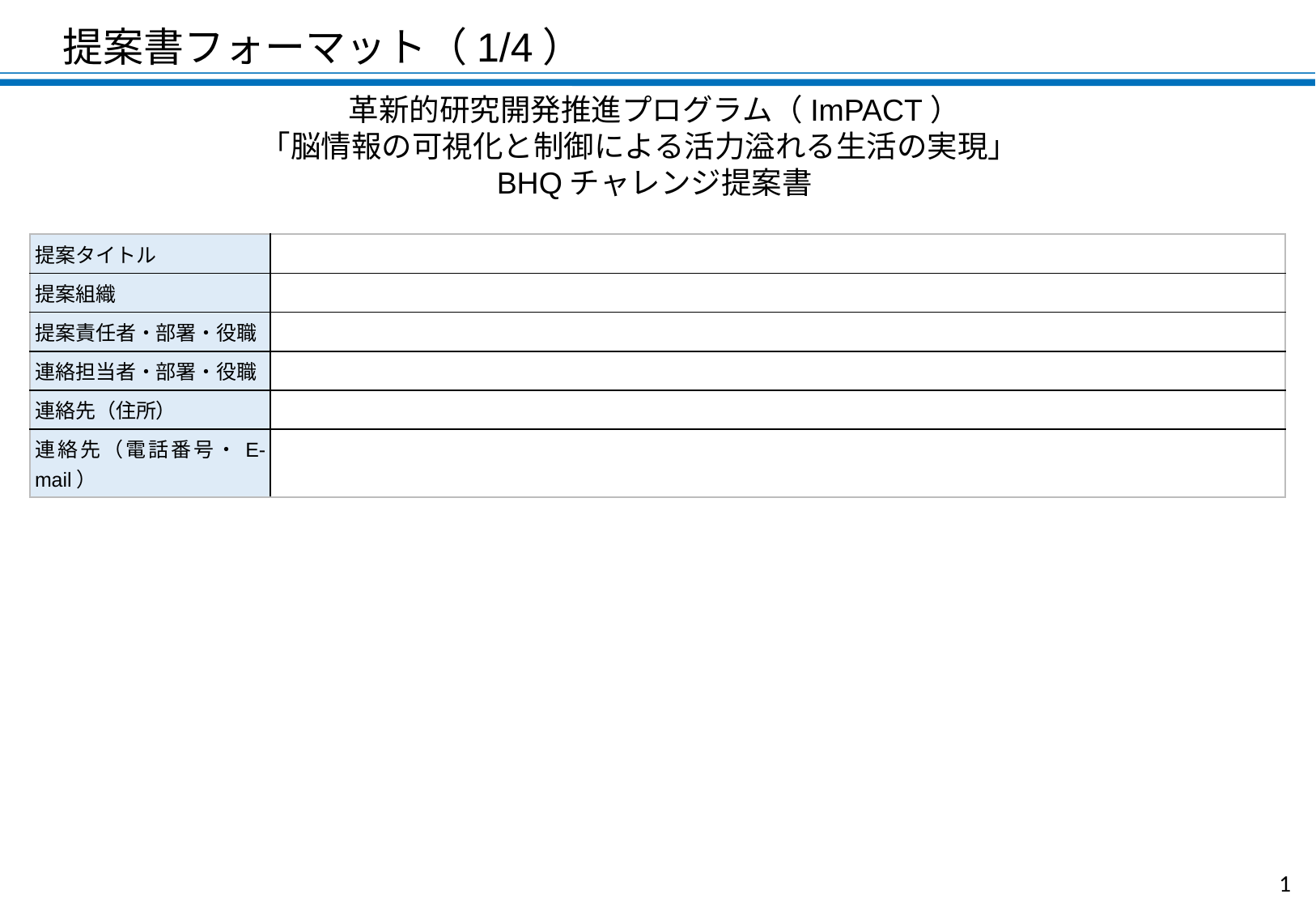

提案書フォーマット（1/4）
革新的研究開発推進プログラム（ImPACT）
「脳情報の可視化と制御による活力溢れる生活の実現」
BHQチャレンジ提案書

| 提案タイトル |  |
| --- | --- |
| 提案組織 |  |
| 提案責任者・部署・役職 |  |
| 連絡担当者・部署・役職 |  |
| 連絡先（住所） |  |
| 連絡先（電話番号・E-mail） |  |
1